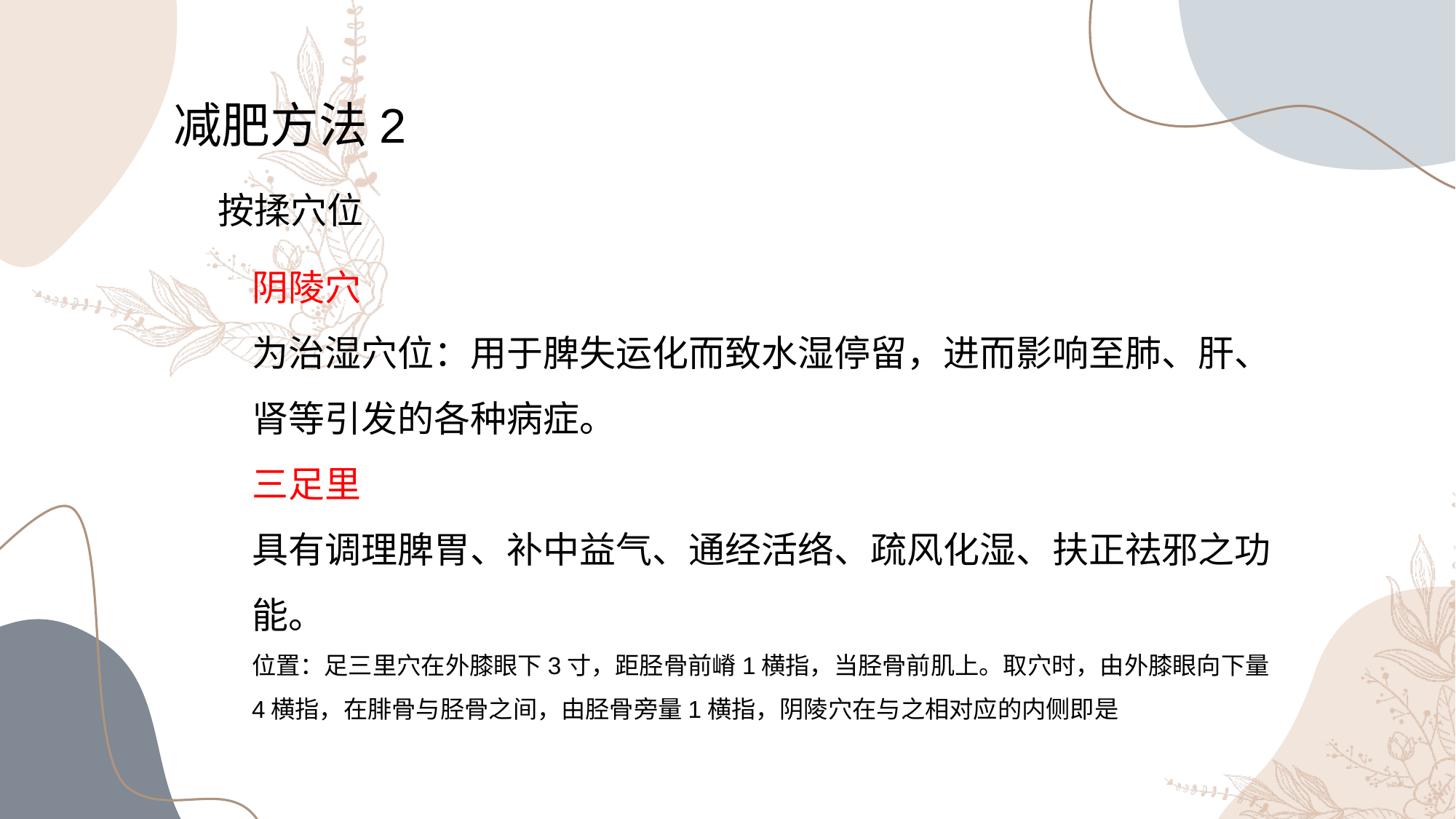

减肥方法2
按揉穴位
阴陵穴
为治湿穴位：用于脾失运化而致水湿停留，进而影响至肺、肝、肾等引发的各种病症。
三足里
具有调理脾胃、补中益气、通经活络、疏风化湿、扶正祛邪之功能。
位置：足三里穴在外膝眼下3寸，距胫骨前嵴1横指，当胫骨前肌上。取穴时，由外膝眼向下量4横指，在腓骨与胫骨之间，由胫骨旁量1横指，阴陵穴在与之相对应的内侧即是

90%